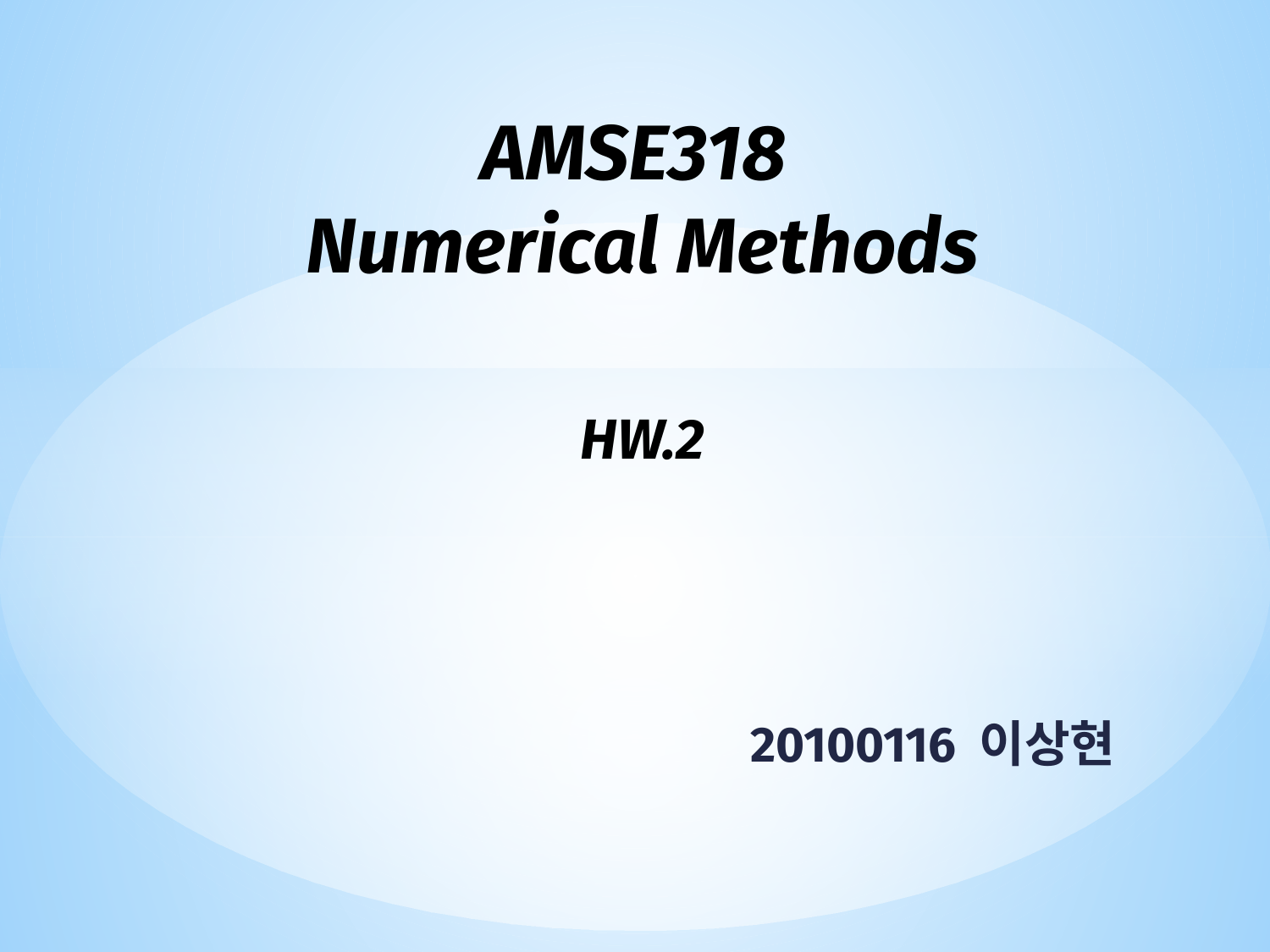

# AMSE318 Numerical Methods HW.2
20100116 이상현